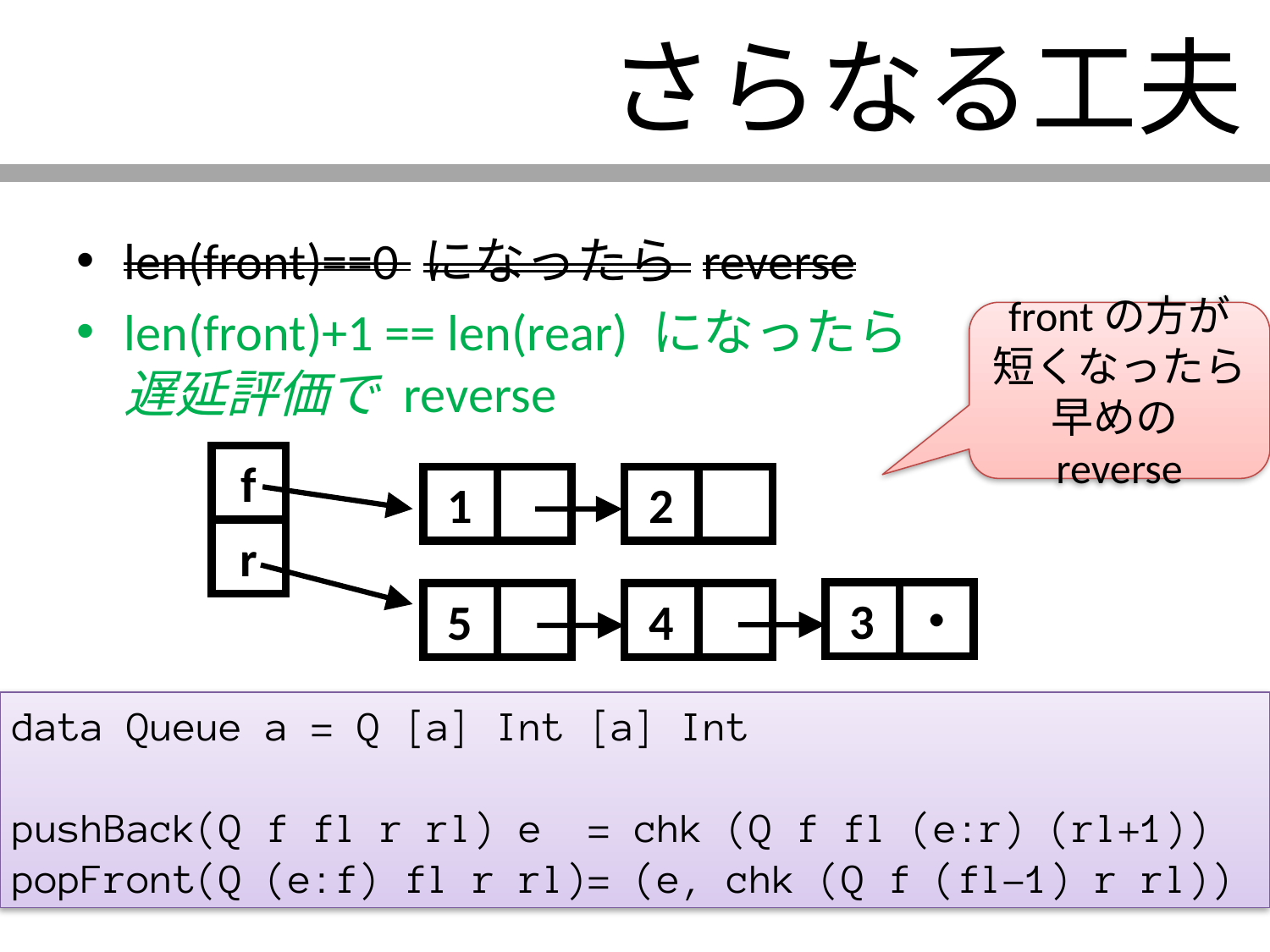

# さらなる工夫
len(front)==0 になったら reverse
len(front)+1 == len(rear) になったら
遅延評価で reverse
frontの方が
短くなったら
早めのreverse
f
1

2

r

3
・
5

4

data Queue a = Q [a] Int [a] Int

pushBack(Q f fl r rl) e  = chk (Q f fl (e:r) (rl+1))
popFront(Q (e:f) fl r rl)= (e, chk (Q f (fl-1) r rl))